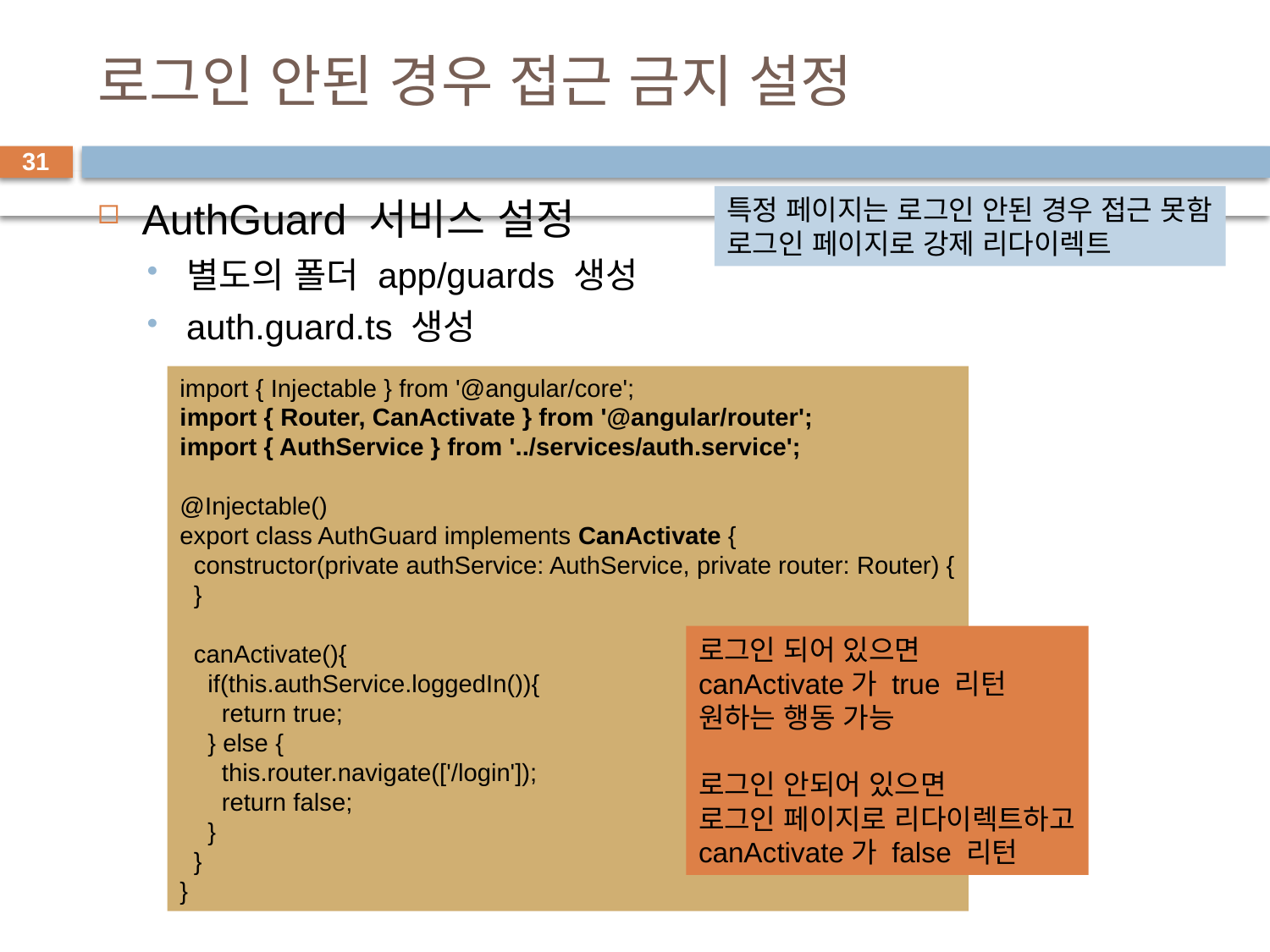

# 로그인 안된 경우 접근 금지 설정
31
AuthGuard 서비스 설정
별도의 폴더 app/guards 생성
auth.guard.ts 생성
특정 페이지는 로그인 안된 경우 접근 못함
로그인 페이지로 강제 리다이렉트
import { Injectable } from '@angular/core';
import { Router, CanActivate } from '@angular/router';
import { AuthService } from '../services/auth.service';

@Injectable()
export class AuthGuard implements CanActivate {
  constructor(private authService: AuthService, private router: Router) {
  }

  canActivate(){
    if(this.authService.loggedIn()){
      return true;
    } else {
      this.router.navigate(['/login']);
      return false;
    }
  }
}
로그인 되어 있으면
canActivate가 true 리턴
원하는 행동 가능

로그인 안되어 있으면
로그인 페이지로 리다이렉트하고
canActivate가 false 리턴